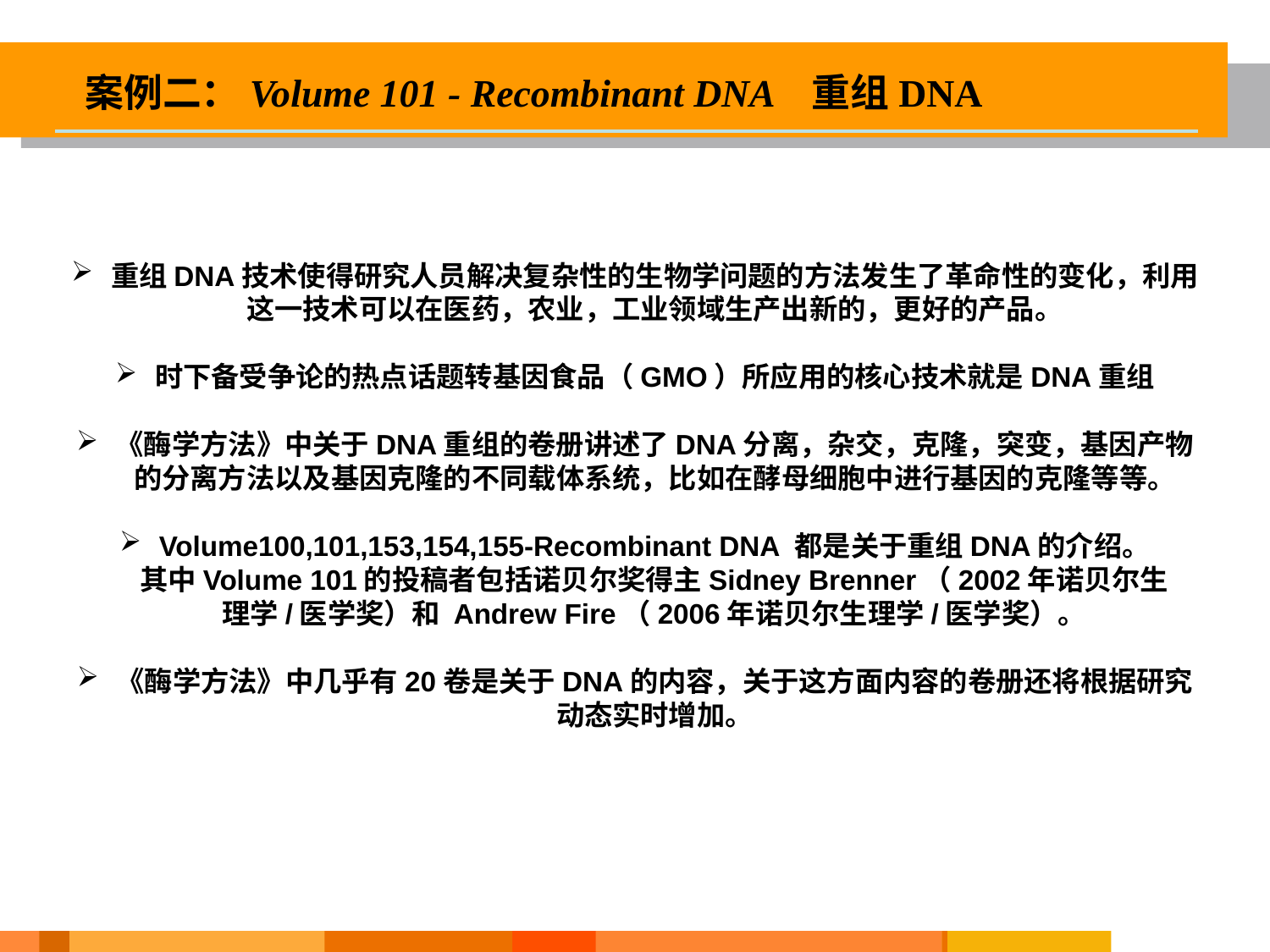

案例二：Volume 101 - Recombinant DNA   重组DNA

重组DNA技术使得研究人员解决复杂性的生物学问题的方法发生了革命性的变化，利用这一技术可以在医药，农业，工业领域生产出新的，更好的产品。

时下备受争论的热点话题转基因食品（GMO）所应用的核心技术就是DNA重组

《酶学方法》中关于DNA重组的卷册讲述了DNA分离，杂交，克隆，突变，基因产物的分离方法以及基因克隆的不同载体系统，比如在酵母细胞中进行基因的克隆等等。

Volume100,101,153,154,155-Recombinant DNA 都是关于重组DNA的介绍。
     其中Volume 101的投稿者包括诺贝尔奖得主Sidney Brenner（2002年诺贝尔生
     理学/医学奖）和 Andrew Fire（2006年诺贝尔生理学/医学奖）。

《酶学方法》中几乎有20卷是关于DNA的内容，关于这方面内容的卷册还将根据研究动态实时增加。